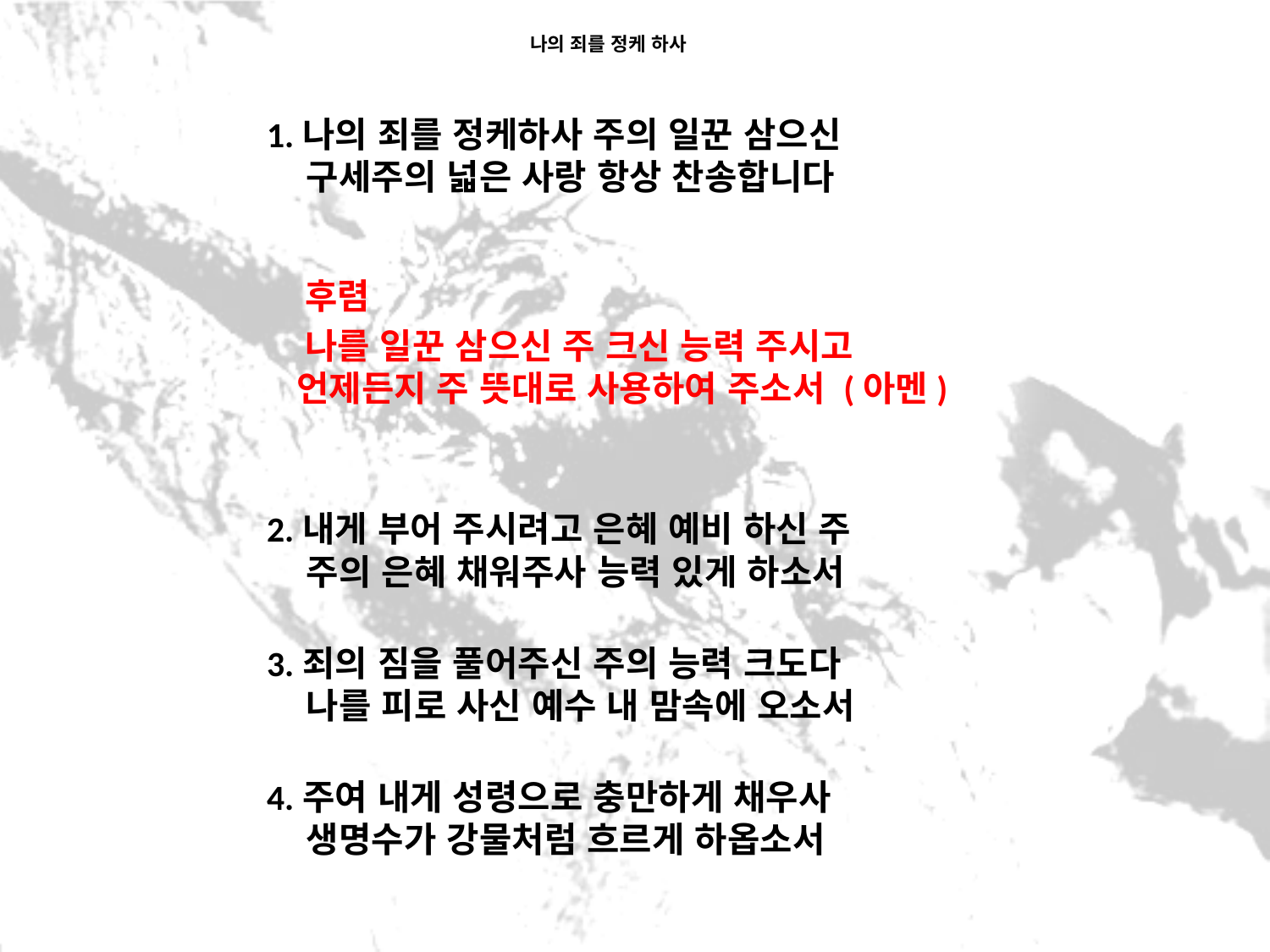

# 나의 죄를 정케 하사
1.나의 죄를 정케하사 주의 일꾼 삼으신
    구세주의 넓은 사랑 항상 찬송합니다

   후렴
   나를 일꾼 삼으신 주 크신 능력 주시고
   언제든지 주 뜻대로 사용하여 주소서 (아멘)

2.내게 부어 주시려고 은혜 예비 하신 주
    주의 은혜 채워주사 능력 있게 하소서
3.죄의 짐을 풀어주신 주의 능력 크도다
    나를 피로 사신 예수 내 맘속에 오소서
4.주여 내게 성령으로 충만하게 채우사
    생명수가 강물처럼 흐르게 하옵소서